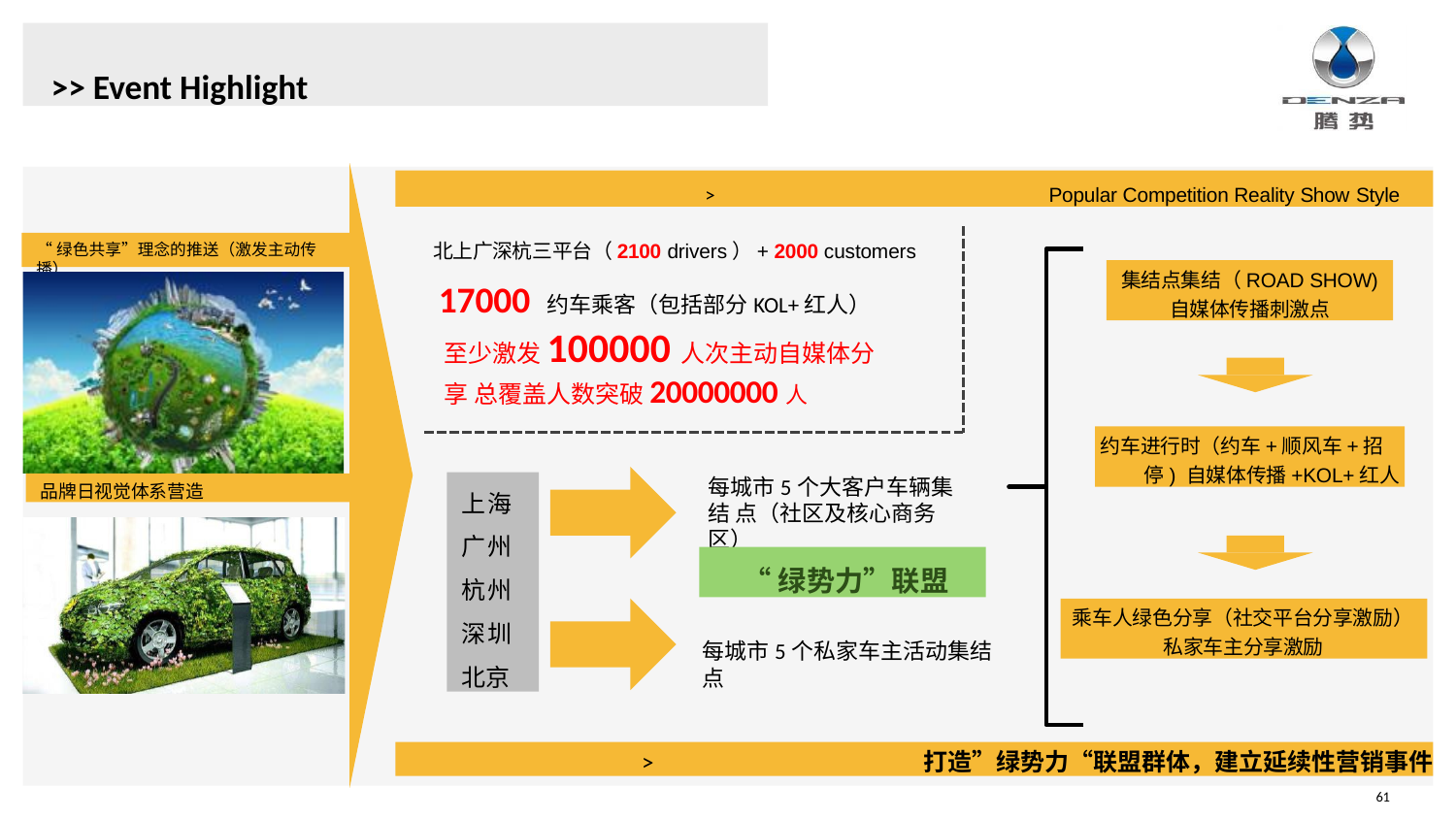

>> Event Highlight

>	Popular Competition Reality Show Style

北上广深杭三平台（2100 drivers）+ 2000 customers
“绿色共享”理念的推送（激发主动传播）

集结点集结（ROAD SHOW)
自媒体传播刺激点

17000 约车乘客（包括部分KOL+红人）
至少激发100000人次主动自媒体分享 总覆盖人数突破20000000人

约车进行时（约车+顺风车+招停) 自媒体传播+KOL+红人

每城市5个大客户车辆集结 点（社区及核心商务区）
上海 广州 杭州 深圳 北京
品牌日视觉体系营造

“绿势力”联盟

乘车人绿色分享（社交平台分享激励） 私家车主分享激励
每城市5个私家车主活动集结点
>	打造”绿势力“联盟群体，建立延续性营销事件
61